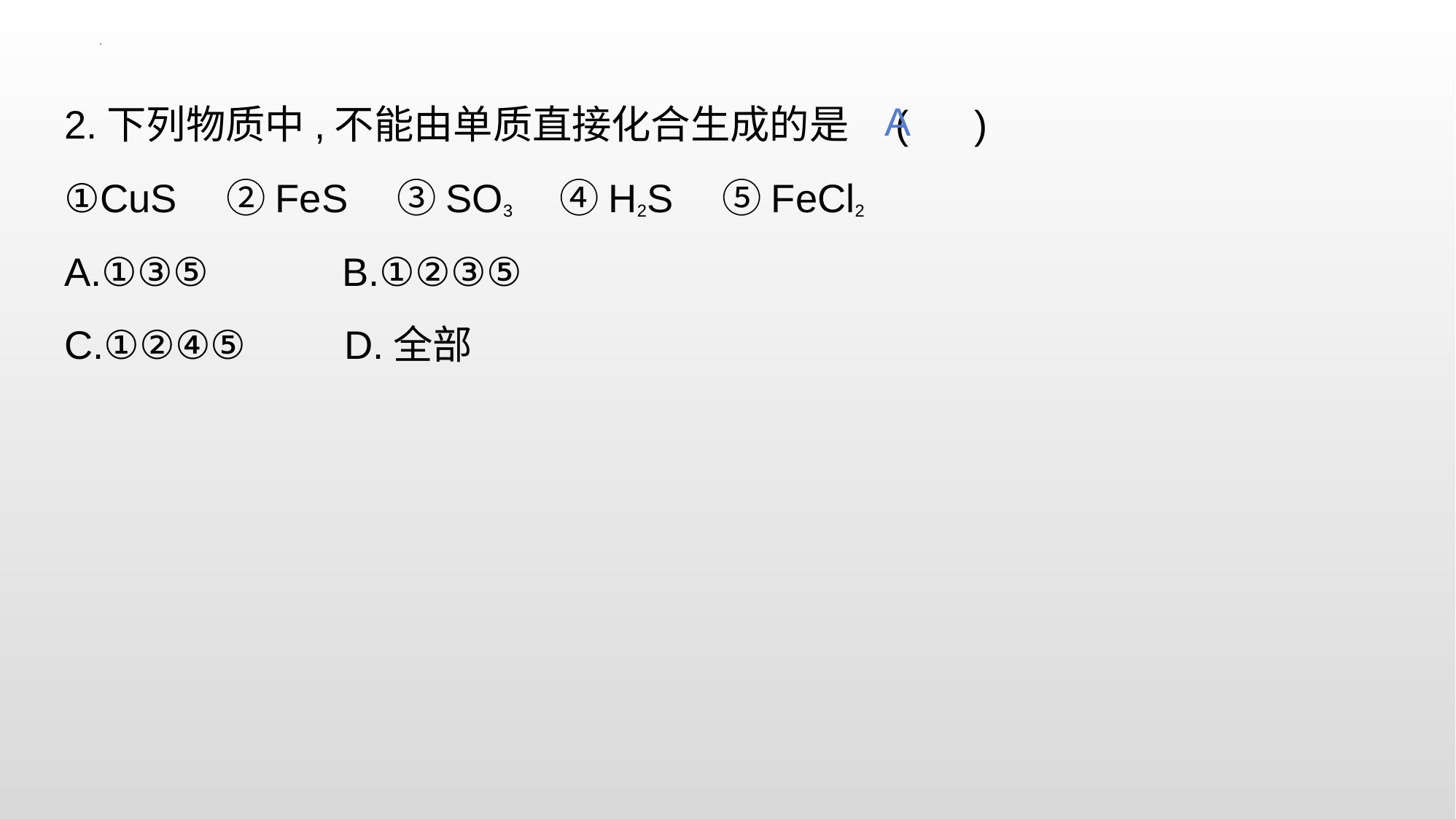

2.下列物质中,不能由单质直接化合生成的是 (      )
①CuS　②FeS　③SO3　④H2S　⑤FeCl2
A.①③⑤　　    B.①②③⑤
C.①②④⑤　　D.全部
A